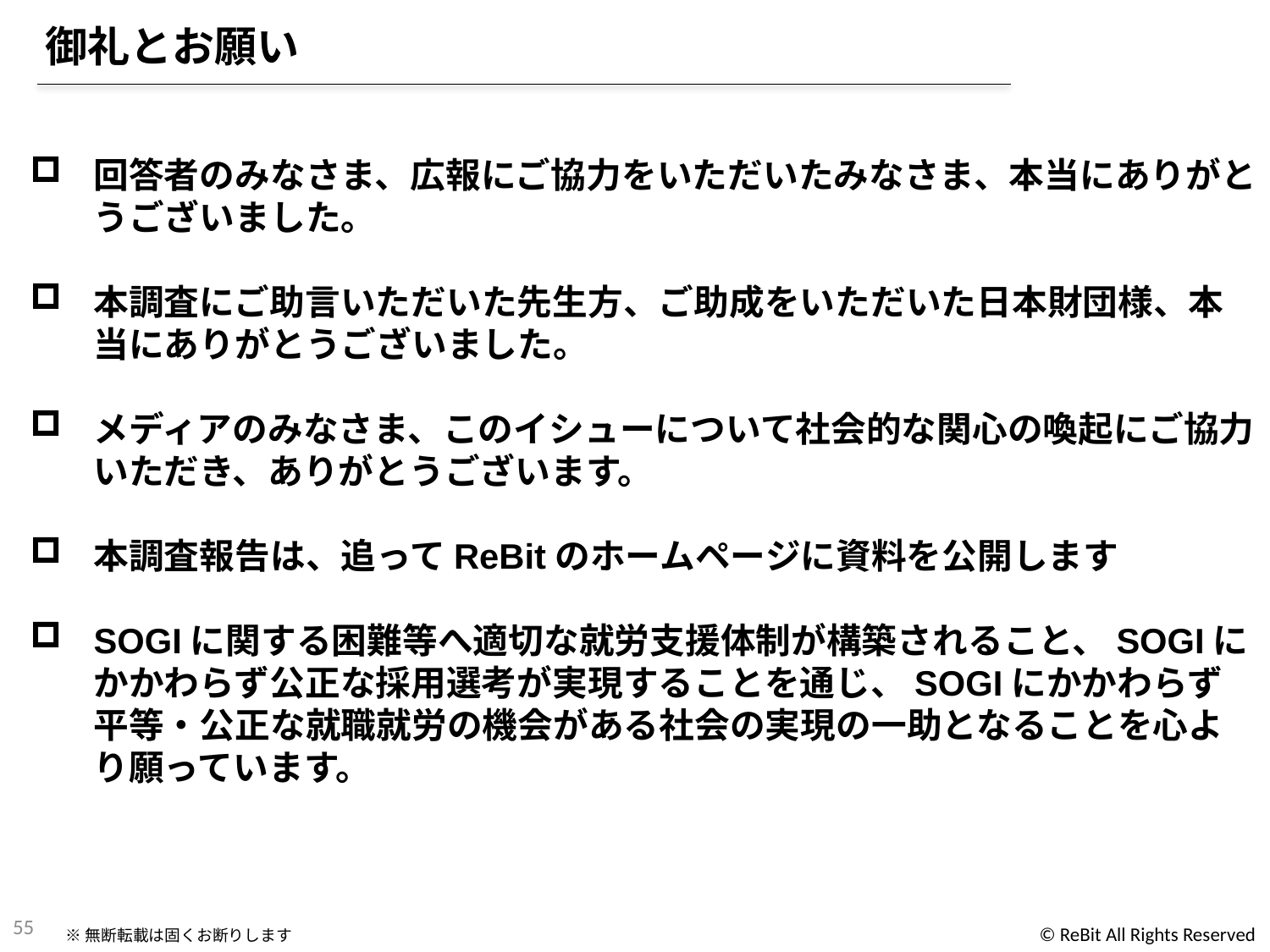

御礼とお願い
回答者のみなさま、広報にご協力をいただいたみなさま、本当にありがとうございました。

本調査にご助言いただいた先生方、ご助成をいただいた日本財団様、本当にありがとうございました。

メディアのみなさま、このイシューについて社会的な関心の喚起にご協力いただき、ありがとうございます。

本調査報告は、追ってReBitのホームページに資料を公開します

SOGIに関する困難等へ適切な就労支援体制が構築されること、SOGIにかかわらず公正な採用選考が実現することを通じ、SOGIにかかわらず平等・公正な就職就労の機会がある社会の実現の一助となることを心より願っています。

55